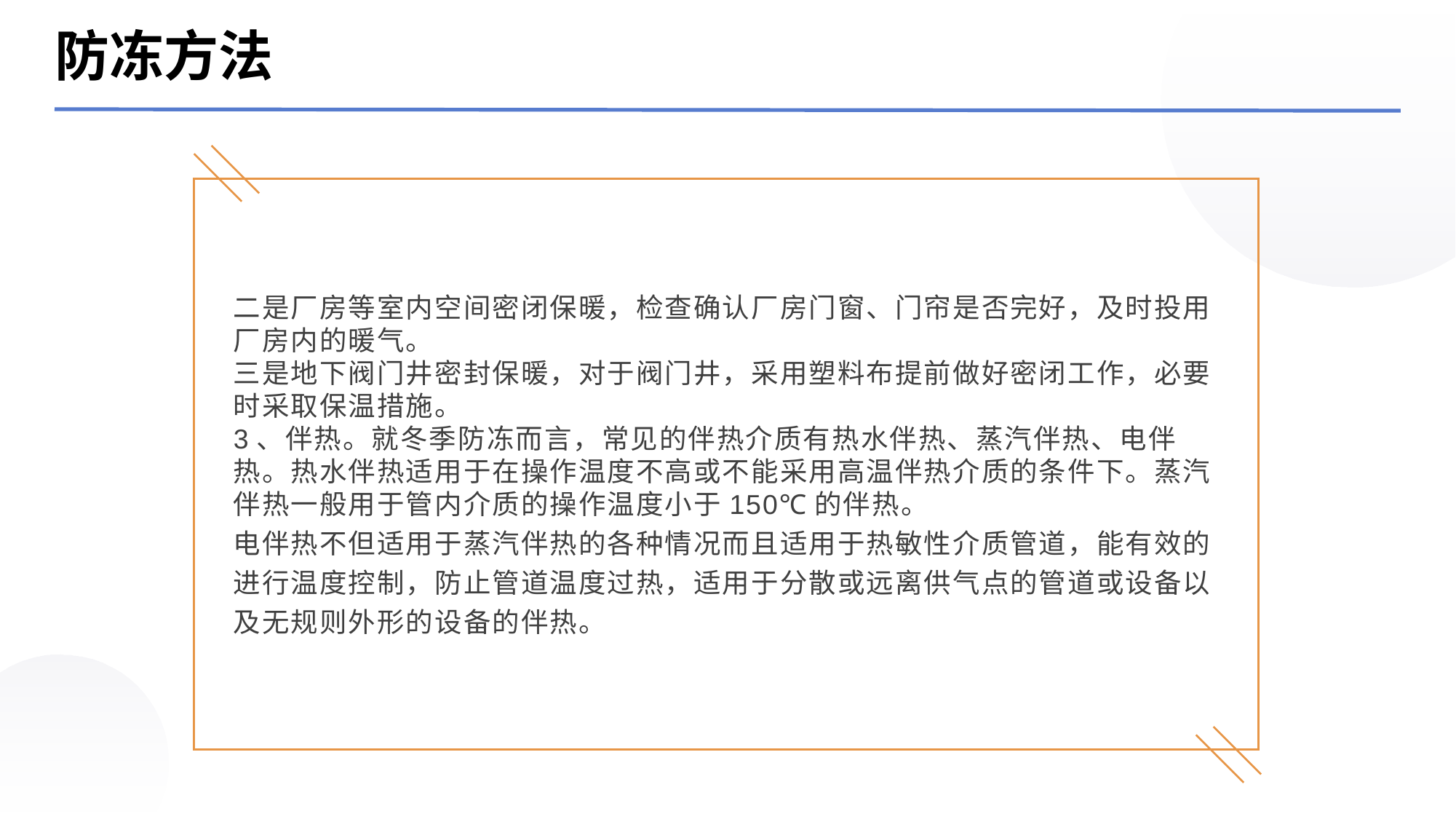

防冻方法

二是厂房等室内空间密闭保暖，检查确认厂房门窗、门帘是否完好，及时投用厂房内的暖气。
三是地下阀门井密封保暖，对于阀门井，采用塑料布提前做好密闭工作，必要时采取保温措施。
3、伴热。就冬季防冻而言，常见的伴热介质有热水伴热、蒸汽伴热、电伴热。热水伴热适用于在操作温度不高或不能采用高温伴热介质的条件下。蒸汽伴热一般用于管内介质的操作温度小于150℃的伴热。
电伴热不但适用于蒸汽伴热的各种情况而且适用于热敏性介质管道，能有效的进行温度控制，防止管道温度过热，适用于分散或远离供气点的管道或设备以及无规则外形的设备的伴热。